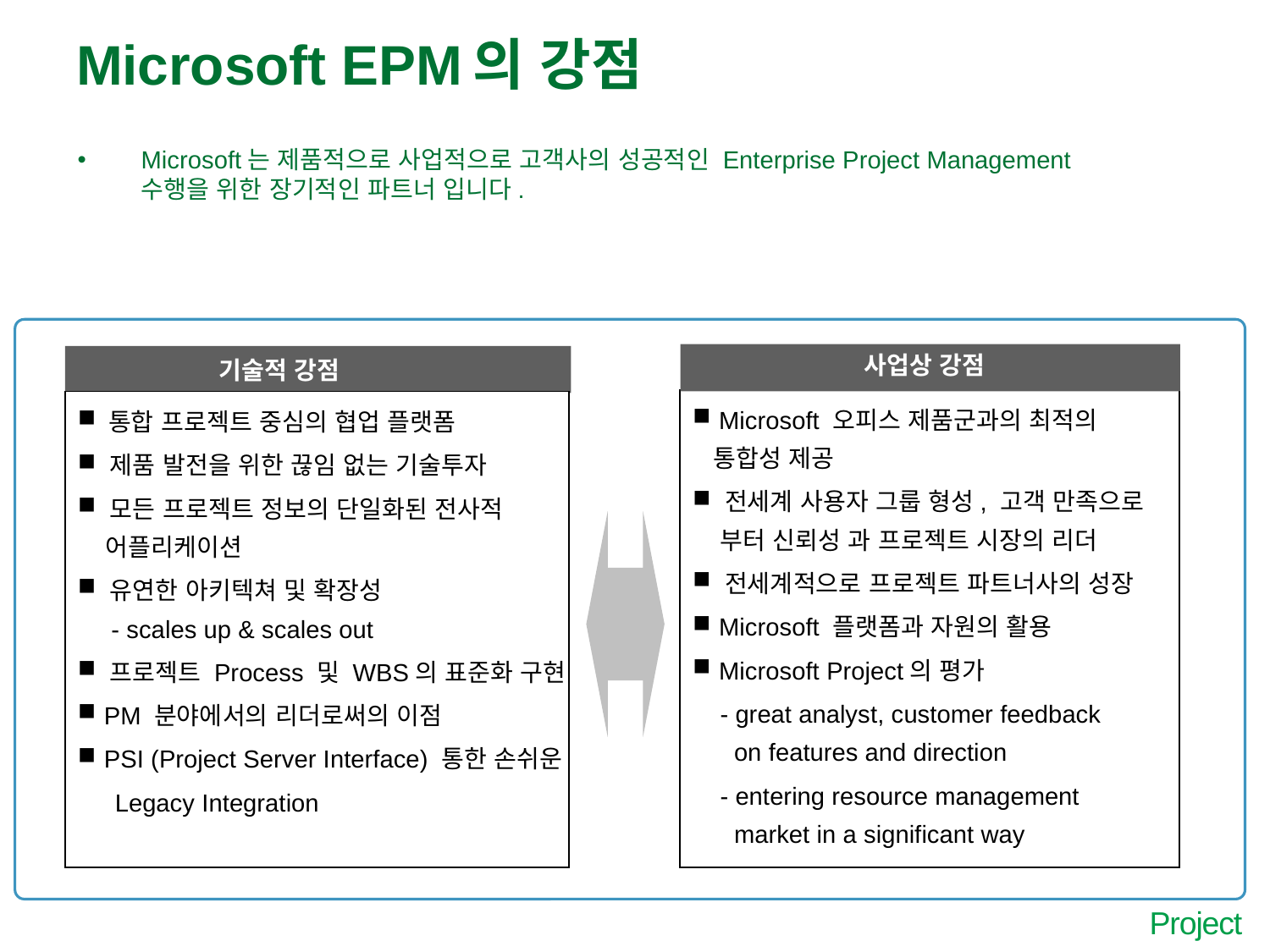

# Microsoft EPM의 강점
Microsoft는 제품적으로 사업적으로 고객사의 성공적인 Enterprise Project Management 수행을 위한 장기적인 파트너 입니다.

사업상 강점

기술적 강점
 Microsoft 오피스 제품군과의 최적의
   통합성 제공
 전세계 사용자 그룹 형성, 고객 만족으로
    부터 신뢰성 과 프로젝트 시장의 리더
 전세계적으로 프로젝트 파트너사의 성장
 Microsoft 플랫폼과 자원의 활용
 Microsoft Project의 평가
    - great analyst, customer feedback
      on features and direction
    - entering resource management
      market in a significant way

 통합 프로젝트 중심의 협업 플랫폼
 제품 발전을 위한 끊임 없는 기술투자
 모든 프로젝트 정보의 단일화된 전사적
    어플리케이션
 유연한 아키텍쳐 및 확장성
    - scales up & scales out
 프로젝트 Process 및 WBS의 표준화 구현
 PM 분야에서의 리더로써의 이점
 PSI (Project Server Interface) 통한 손쉬운
Legacy Integration